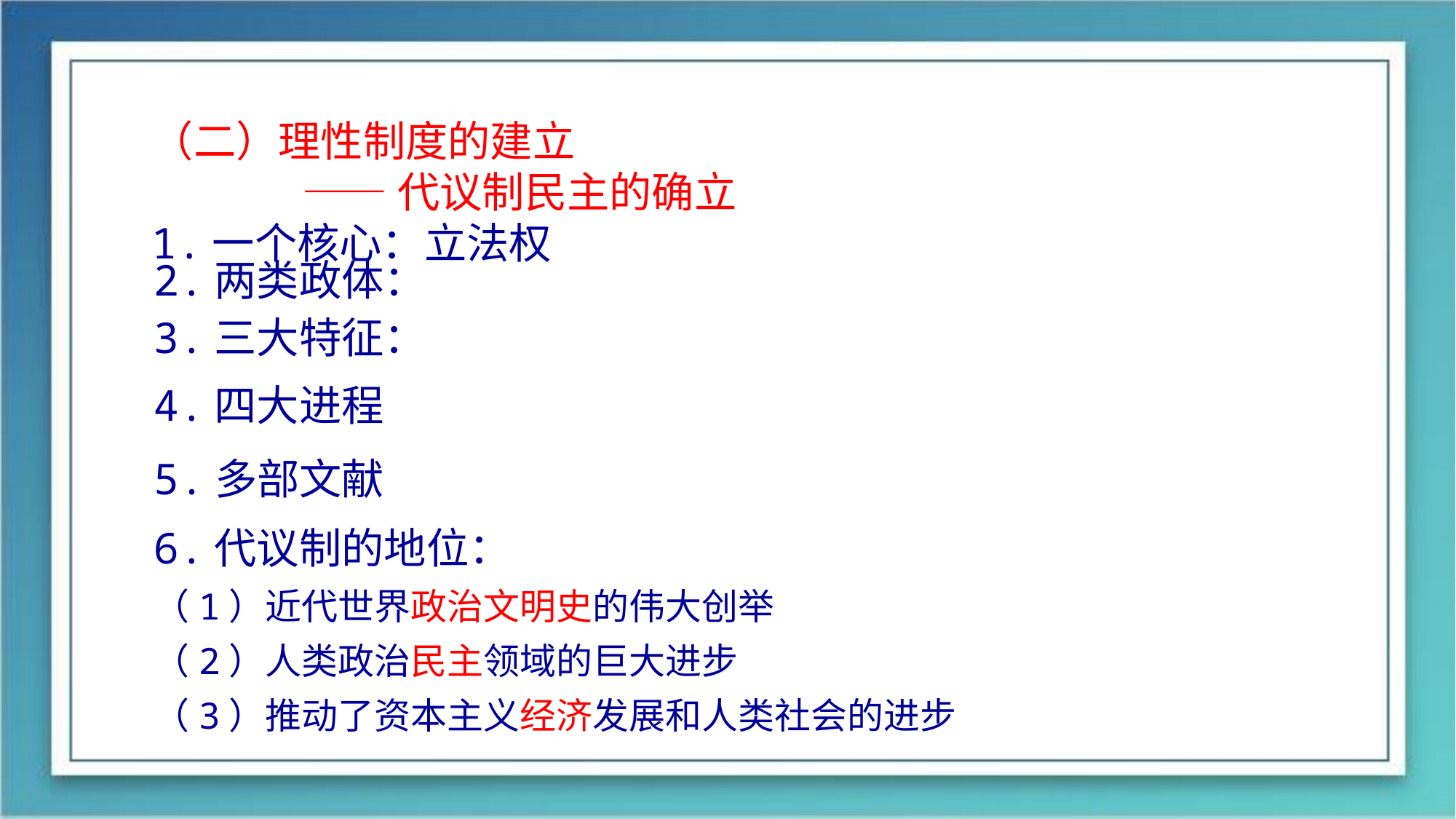

（二）理性制度的建立
                ——代议制民主的确立
1.一个核心：立法权
2.两类政体：
3.三大特征：
4.四大进程
5.多部文献

6.代议制的地位：
（1）近代世界政治文明史的伟大创举
（2）人类政治民主领域的巨大进步
（3）推动了资本主义经济发展和人类社会的进步